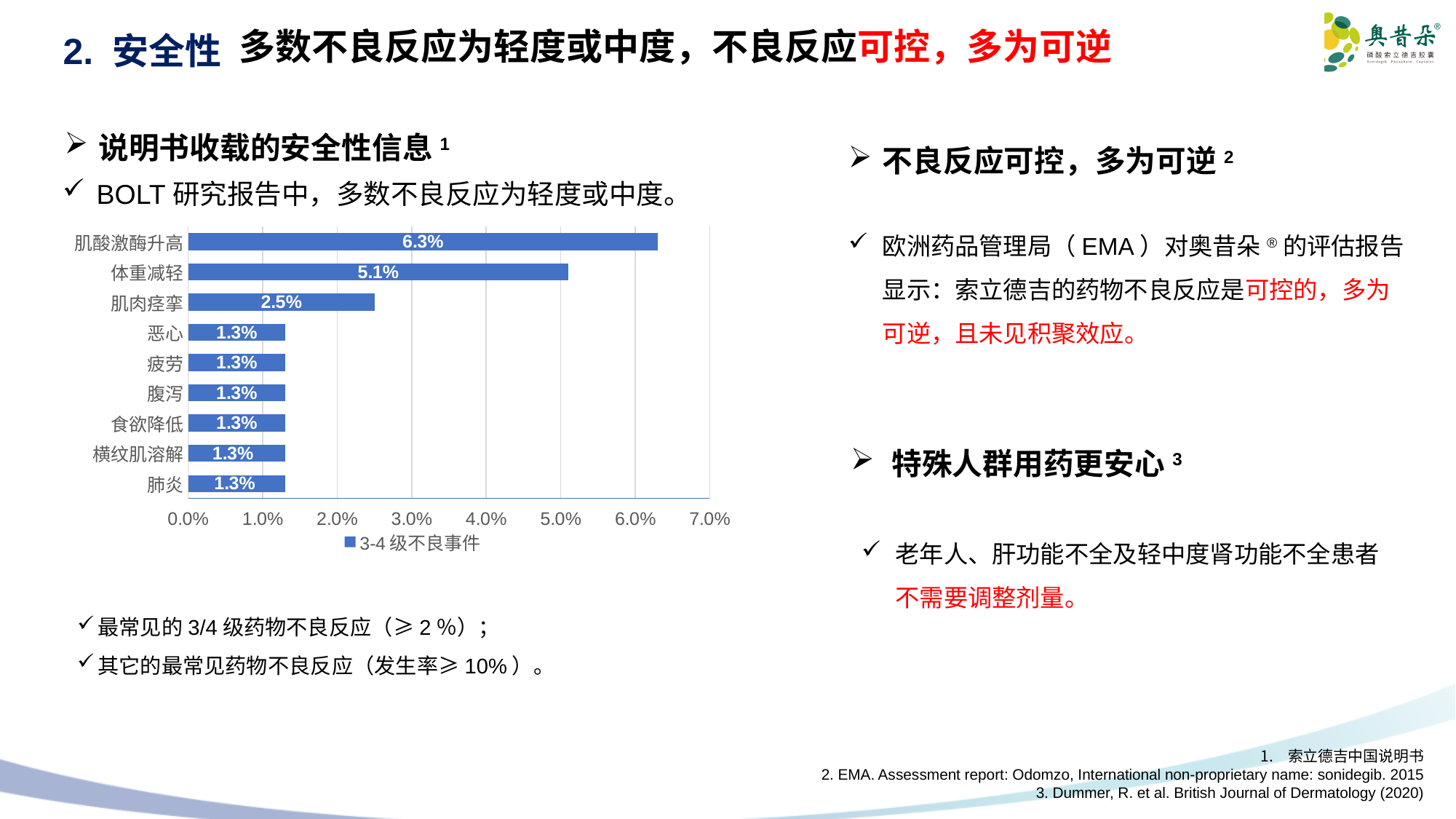

2. 安全性
# 多数不良反应为轻度或中度，不良反应可控，多为可逆
说明书收载的安全性信息1
不良反应可控，多为可逆2

### Chart

| Category | 3-4级不良事件 |
|---|---|
| 肺炎 | 0.013 |
| 横纹肌溶解 | 0.013 |
| 食欲降低 | 0.013 |
| 腹泻 | 0.013 |
| 疲劳 | 0.013 |
| 恶心 | 0.013 |
| 肌肉痉挛 | 0.025 |
| 体重减轻 | 0.051 |
| 肌酸激酶升高 | 0.063 |
BOLT研究报告中，多数不良反应为轻度或中度。
欧洲药品管理局（EMA）对奥昔朵®的评估报告显示：索立德吉的药物不良反应是可控的，多为可逆，且未见积聚效应。

特殊人群用药更安心3

老年人、肝功能不全及轻中度肾功能不全患者不需要调整剂量。
最常见的3/4级药物不良反应（≥2％）；
其它的最常见药物不良反应（发生率≥10%）。
索立德吉中国说明书
2. EMA. Assessment report: Odomzo, International non-proprietary name: sonidegib. 2015
3. Dummer, R. et al. British Journal of Dermatology (2020)